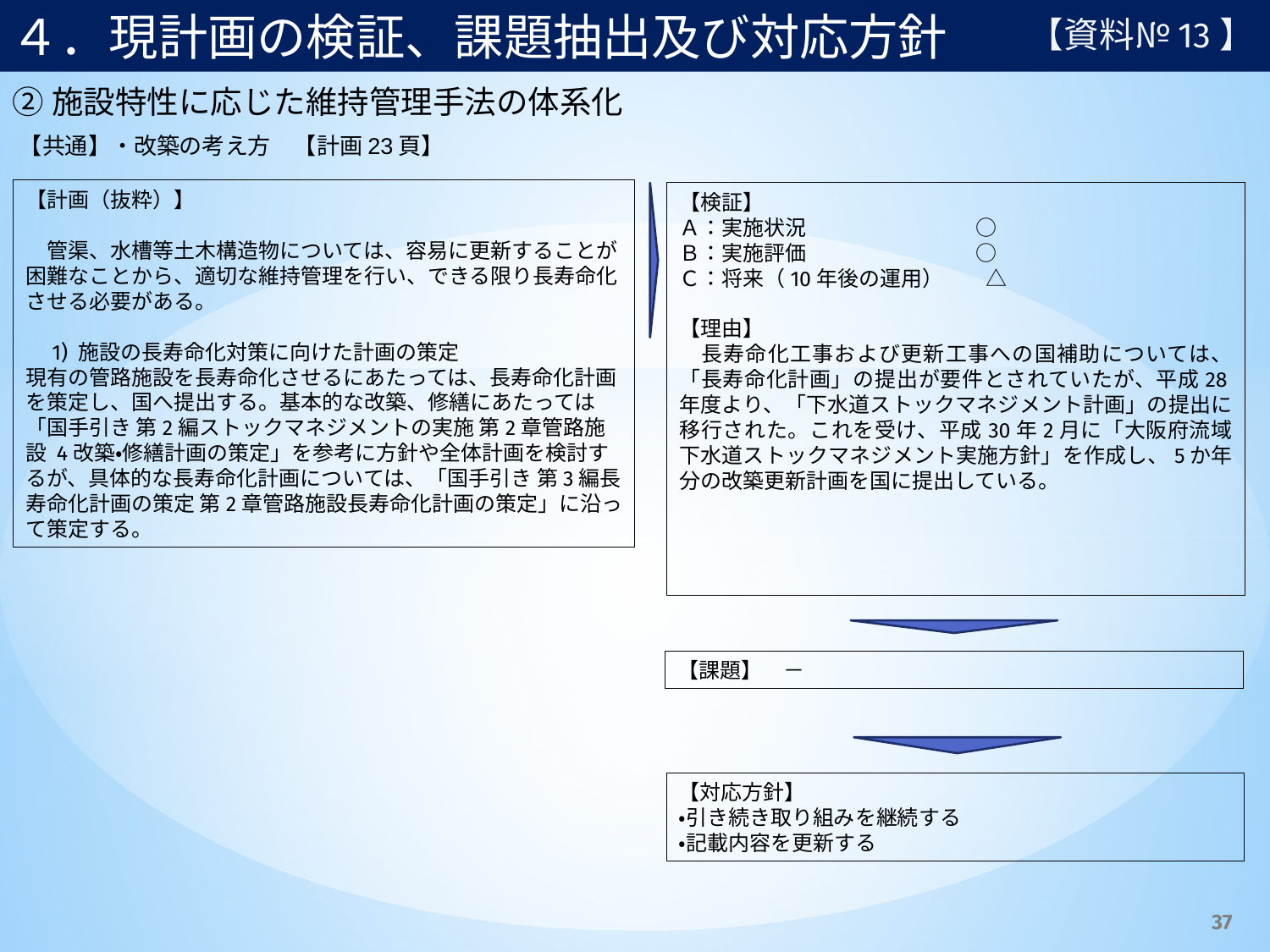

４．現計画の検証、課題抽出及び対応方針
【資料№13】
②施設特性に応じた維持管理手法の体系化
【共通】・改築の考え方　【計画23頁】
【計画（抜粋）】

　管渠、水槽等土木構造物については、容易に更新することが困難なことから、適切な維持管理を行い、できる限り長寿命化させる必要がある。

　1) 施設の長寿命化対策に向けた計画の策定
現有の管路施設を長寿命化させるにあたっては、長寿命化計画を策定し、国へ提出する。基本的な改築、修繕にあたっては「国手引き 第2編ストックマネジメントの実施 第2章管路施設 4改築・修繕計画の策定」を参考に方針や全体計画を検討するが、具体的な長寿命化計画については、「国手引き 第3編長寿命化計画の策定 第2章管路施設長寿命化計画の策定」に沿って策定する。
【検証】
Ａ：実施状況　　　　　　　　○
Ｂ：実施評価　　　　　　　　○
Ｃ：将来（10年後の運用）　　△

【理由】
　長寿命化工事および更新工事への国補助については、「長寿命化計画」の提出が要件とされていたが、平成28年度より、「下水道ストックマネジメント計画」の提出に移行された。これを受け、平成30年2月に「大阪府流域下水道ストックマネジメント実施方針」を作成し、5か年分の改築更新計画を国に提出している。

【課題】　－

【対応方針】
・引き続き取り組みを継続する
・記載内容を更新する
37